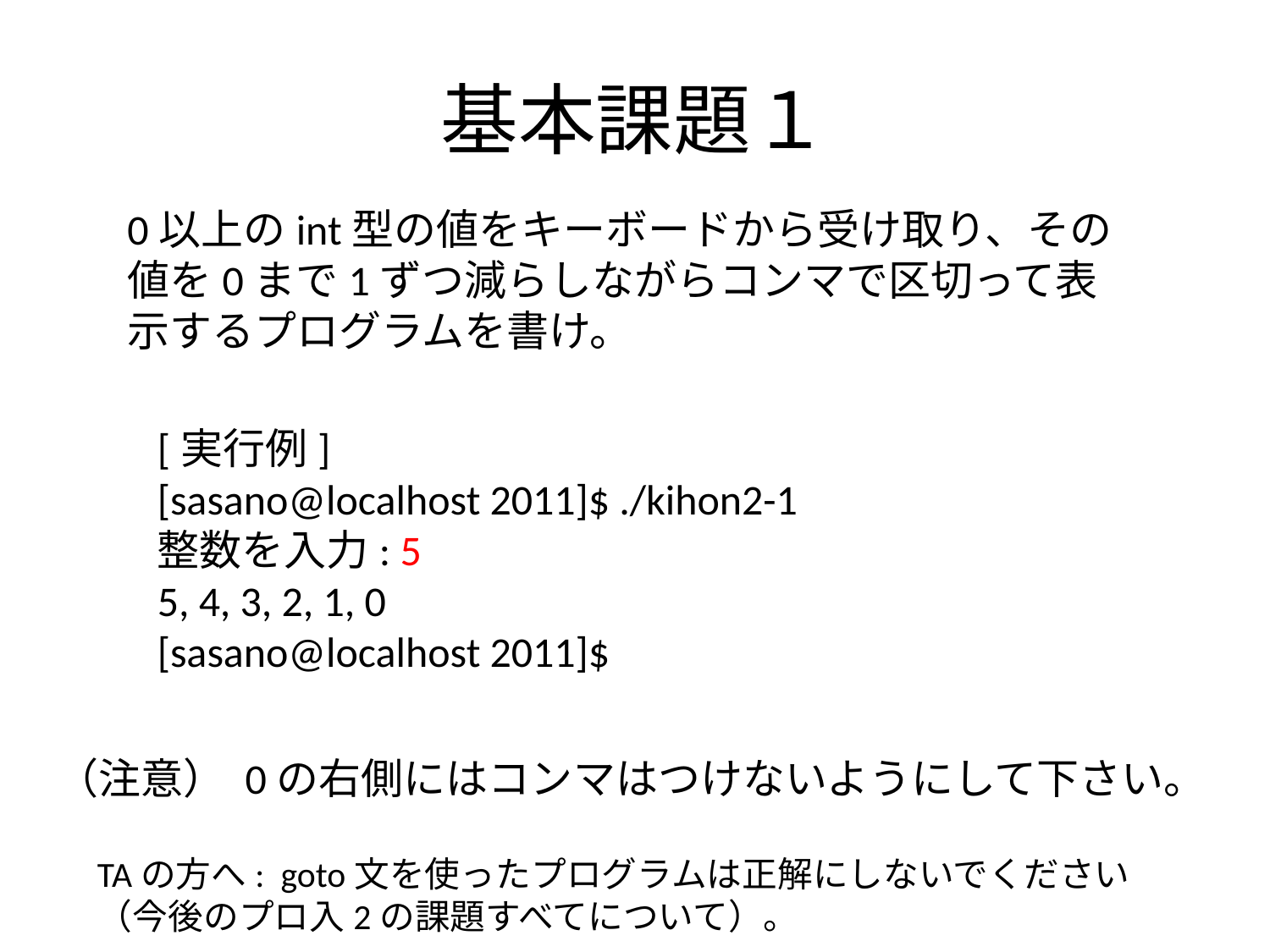

# 基本課題１
0以上のint型の値をキーボードから受け取り、その値を0まで1ずつ減らしながらコンマで区切って表示するプログラムを書け。
[実行例]
[sasano@localhost 2011]$ ./kihon2-1
整数を入力: 5
5, 4, 3, 2, 1, 0
[sasano@localhost 2011]$
（注意） 0の右側にはコンマはつけないようにして下さい。
TAの方へ:  goto文を使ったプログラムは正解にしないでください（今後のプロ入2の課題すべてについて）。